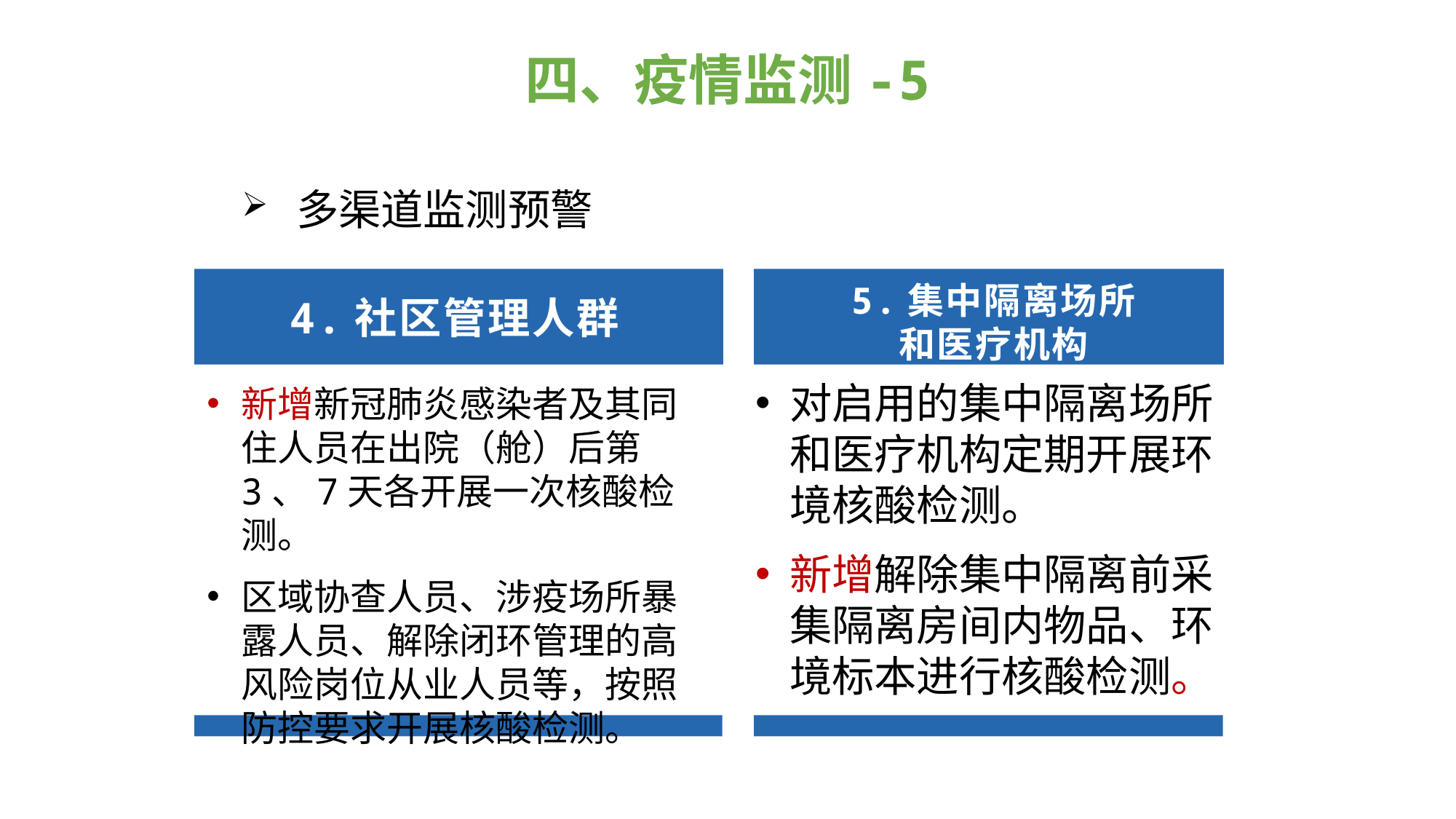

四、疫情监测-5
多渠道监测预警

4.社区管理人群

5.集中隔离场所
和医疗机构

对启用的集中隔离场所和医疗机构定期开展环境核酸检测。
新增解除集中隔离前采集隔离房间内物品、环境标本进行核酸检测。

新增新冠肺炎感染者及其同住人员在出院（舱）后第3、7天各开展一次核酸检测。
区域协查人员、涉疫场所暴露人员、解除闭环管理的高风险岗位从业人员等，按照防控要求开展核酸检测。